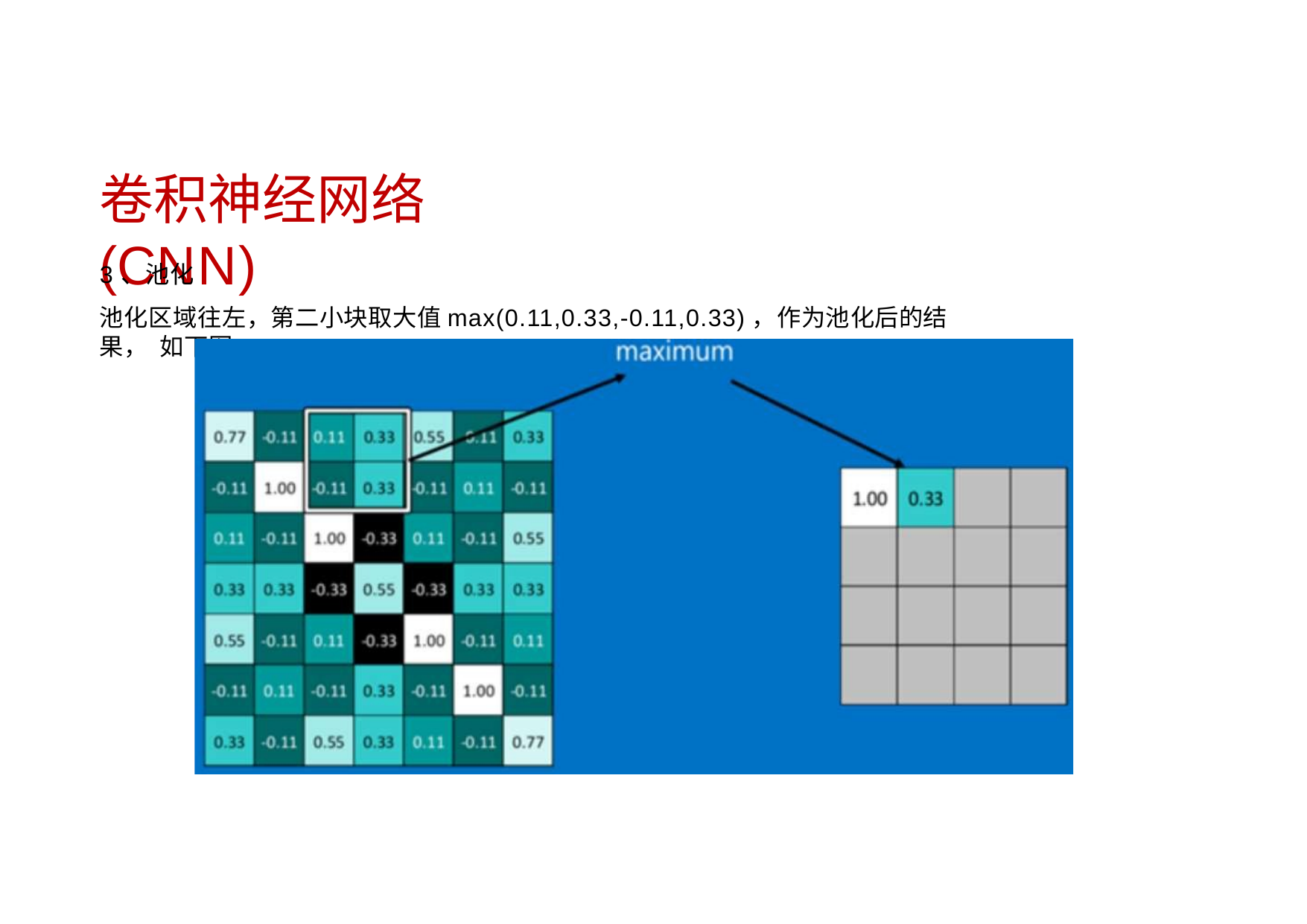

# 卷积神经网络(CNN)
3、池化
池化区域往左，第二小块取大值max(0.11,0.33,-0.11,0.33)，作为池化后的结果，  如下图：